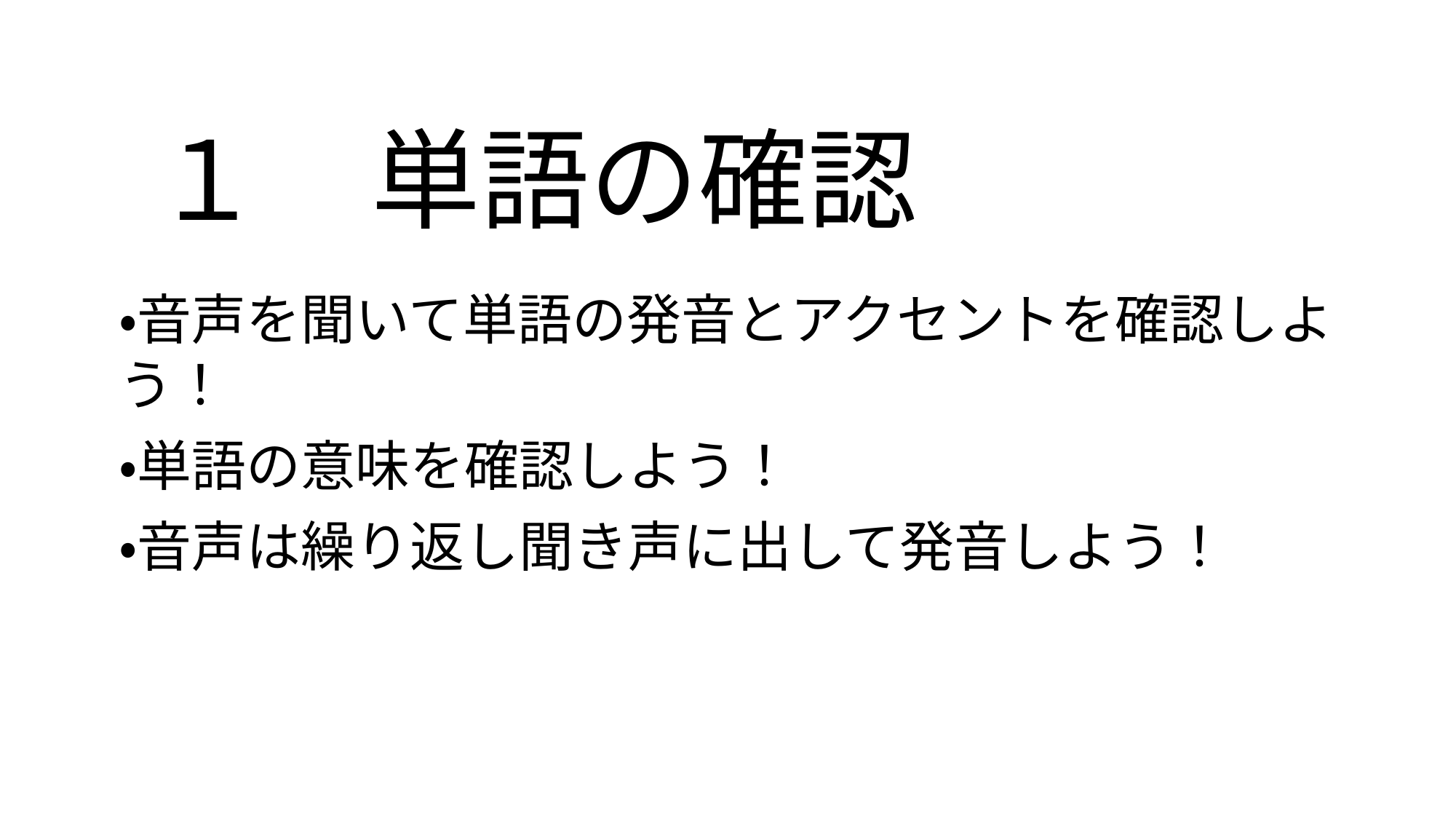

# １　単語の確認
・音声を聞いて単語の発音とアクセントを確認しよう！
・単語の意味を確認しよう！
・音声は繰り返し聞き声に出して発音しよう！